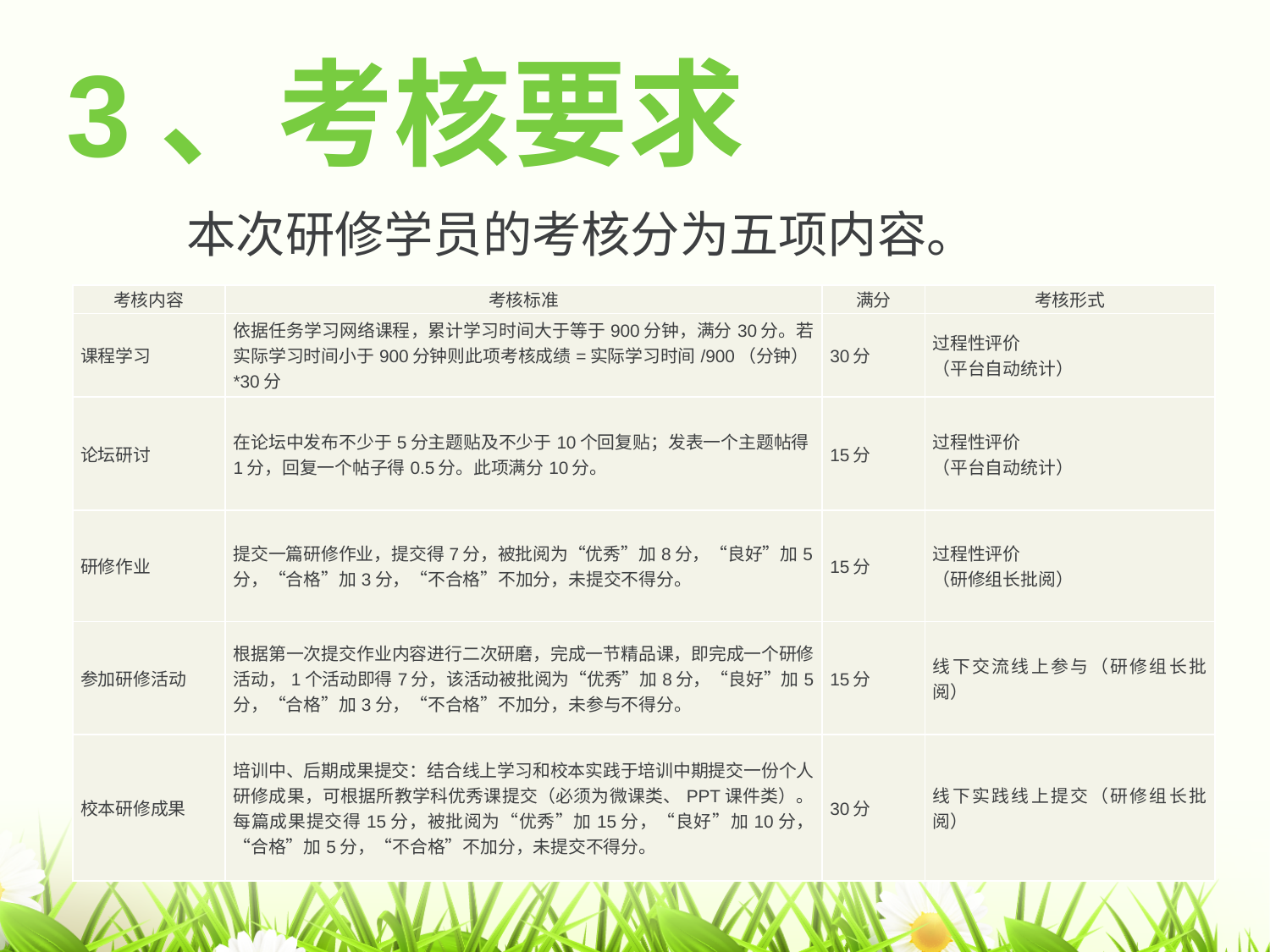

3、考核要求
          本次研修学员的考核分为五项内容。

| 考核内容 | 考核标准 | 满分 | 考核形式 |
| --- | --- | --- | --- |
| 课程学习 | 依据任务学习网络课程，累计学习时间大于等于900分钟，满分30分。若实际学习时间小于900分钟则此项考核成绩=实际学习时间/900（分钟）\*30分 | 30分 | 过程性评价 （平台自动统计） |
| 论坛研讨 | 在论坛中发布不少于5分主题贴及不少于10个回复贴；发表一个主题帖得1分，回复一个帖子得0.5分。此项满分10分。 | 15分 | 过程性评价 （平台自动统计） |
| 研修作业 | 提交一篇研修作业，提交得7分，被批阅为“优秀”加8分，“良好”加5分，“合格”加3分，“不合格”不加分，未提交不得分。 | 15分 | 过程性评价 （研修组长批阅） |
| 参加研修活动 | 根据第一次提交作业内容进行二次研磨，完成一节精品课，即完成一个研修活动，1个活动即得7分，该活动被批阅为“优秀”加8分，“良好”加5分，“合格”加3分，“不合格”不加分，未参与不得分。 | 15分 | 线下交流线上参与（研修组长批阅） |
| 校本研修成果 | 培训中、后期成果提交：结合线上学习和校本实践于培训中期提交一份个人研修成果，可根据所教学科优秀课提交（必须为微课类、PPT课件类）。每篇成果提交得15分，被批阅为“优秀”加15分，“良好”加10分，“合格”加5分，“不合格”不加分，未提交不得分。 | 30分 | 线下实践线上提交（研修组长批阅） |